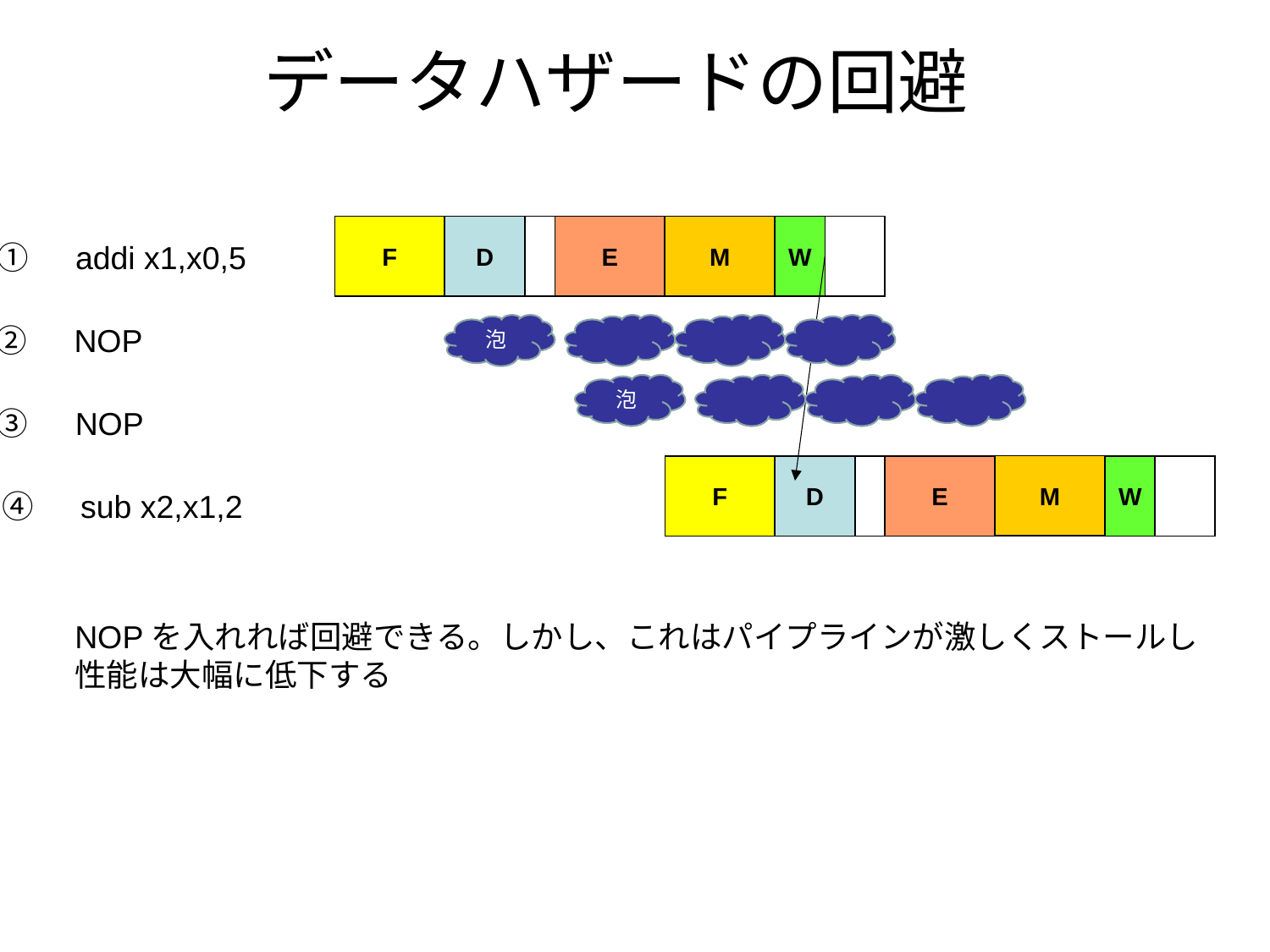

# データハザードの回避
F
D

E
M

W
①　addi x1,x0,5
②　NOP
泡

泡

③　NOP
M
F
D

E

W
④　sub x2,x1,2
NOPを入れれば回避できる。しかし、これはパイプラインが激しくストールし
性能は大幅に低下する